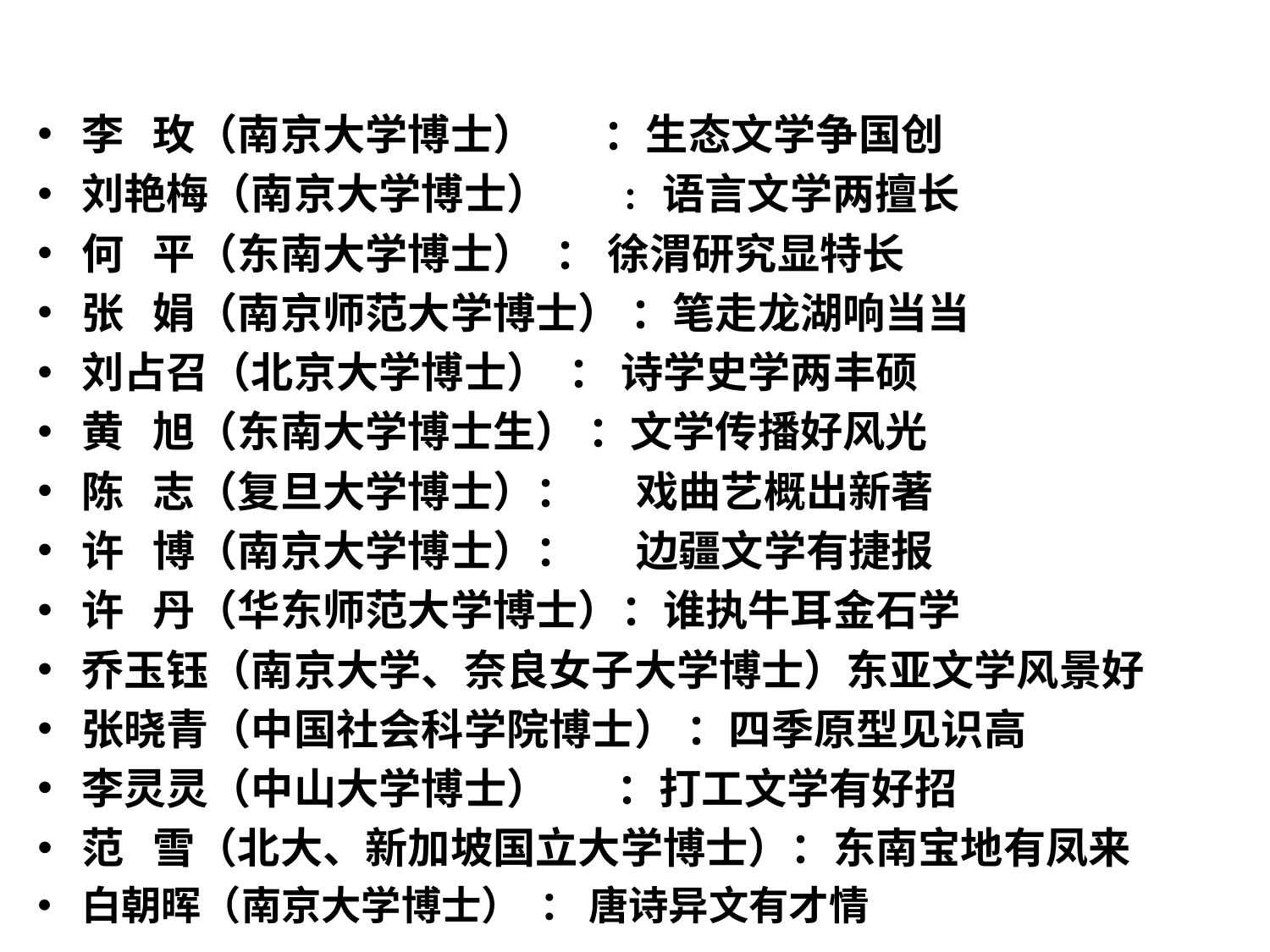

#
李   玫（南京大学博士）       ：生态文学争国创
刘艳梅（南京大学博士）       :  语言文学两擅长
何   平（东南大学博士）  ： 徐渭研究显特长
张   娟（南京师范大学博士） ：笔走龙湖响当当
刘占召（北京大学博士）  ： 诗学史学两丰硕
黄   旭（东南大学博士生） ：文学传播好风光
陈   志（复旦大学博士）：      戏曲艺概出新著
许   博（南京大学博士）：      边疆文学有捷报
许   丹（华东师范大学博士）：谁执牛耳金石学
乔玉钰（南京大学、奈良女子大学博士）东亚文学风景好
张晓青（中国社会科学院博士） ：四季原型见识高
李灵灵（中山大学博士）       ：打工文学有好招
范   雪（北大、新加坡国立大学博士）：东南宝地有凤来
白朝晖（南京大学博士）  ： 唐诗异文有才情